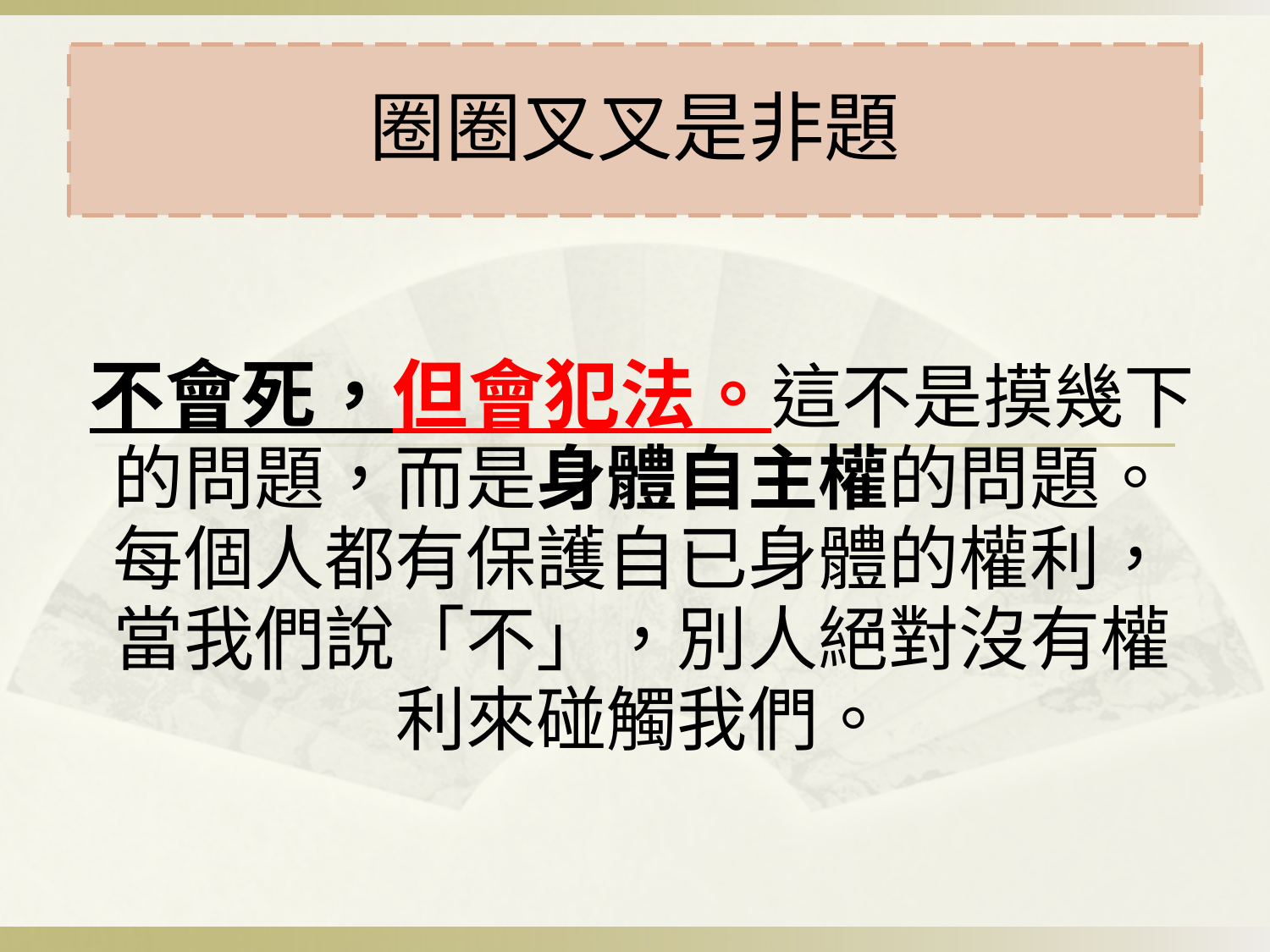

# 圈圈叉叉是非題

不會死，但會犯法。這不是摸幾下的問題，而是身體自主權的問題。每個人都有保護自已身體的權利，當我們說「不」，別人絕對沒有權利來碰觸我們。